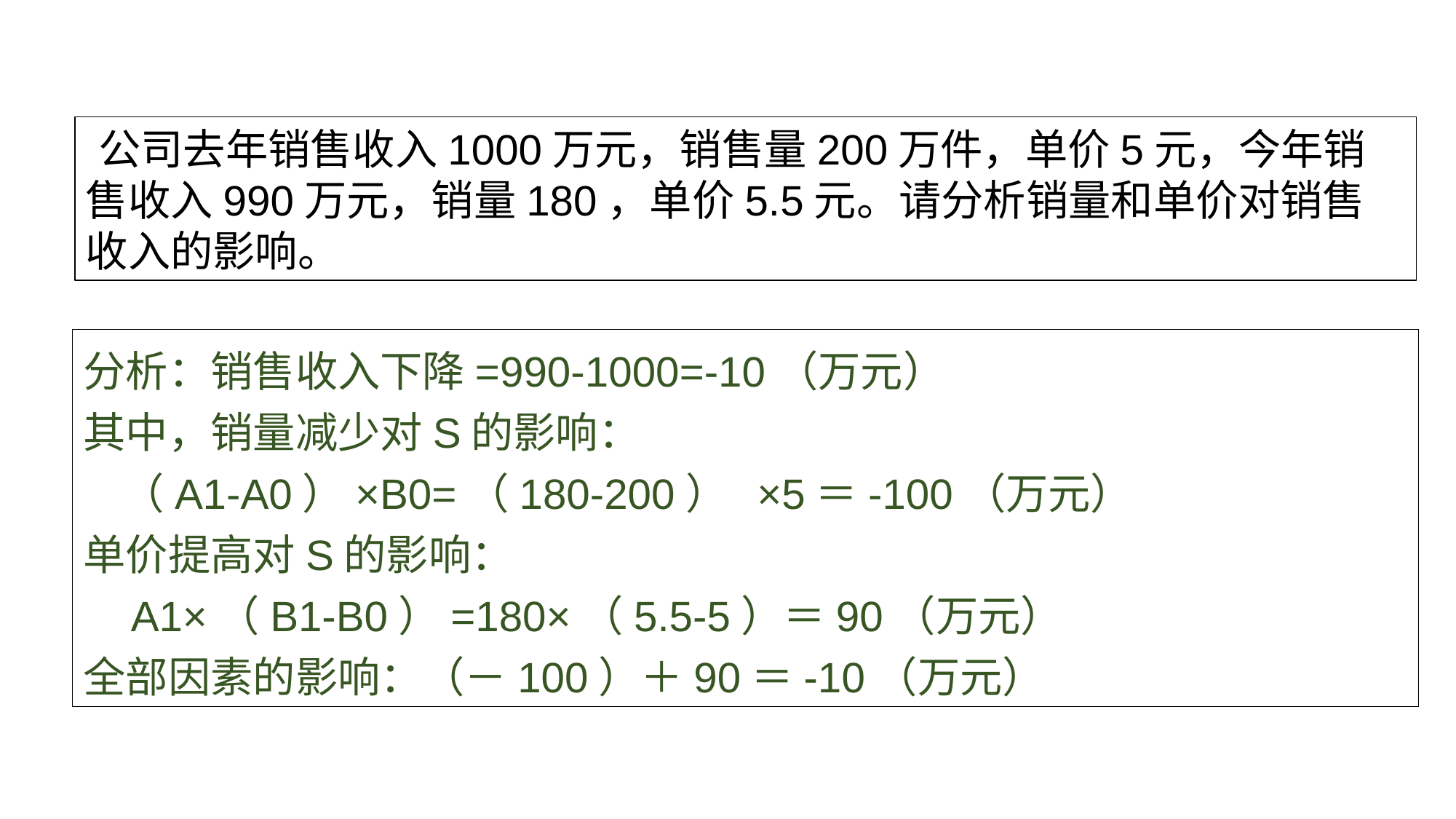

公司去年销售收入1000万元，销售量200万件，单价5元，今年销售收入990万元，销量180，单价5.5元。请分析销量和单价对销售收入的影响。
分析：销售收入下降=990-1000=-10（万元）
其中，销量减少对S的影响：
   （A1-A0）×B0=（180-200）  ×5＝-100（万元）
单价提高对S的影响：
    A1×（B1-B0）=180×（5.5-5）＝90（万元）
全部因素的影响：（－100）＋90＝-10（万元）